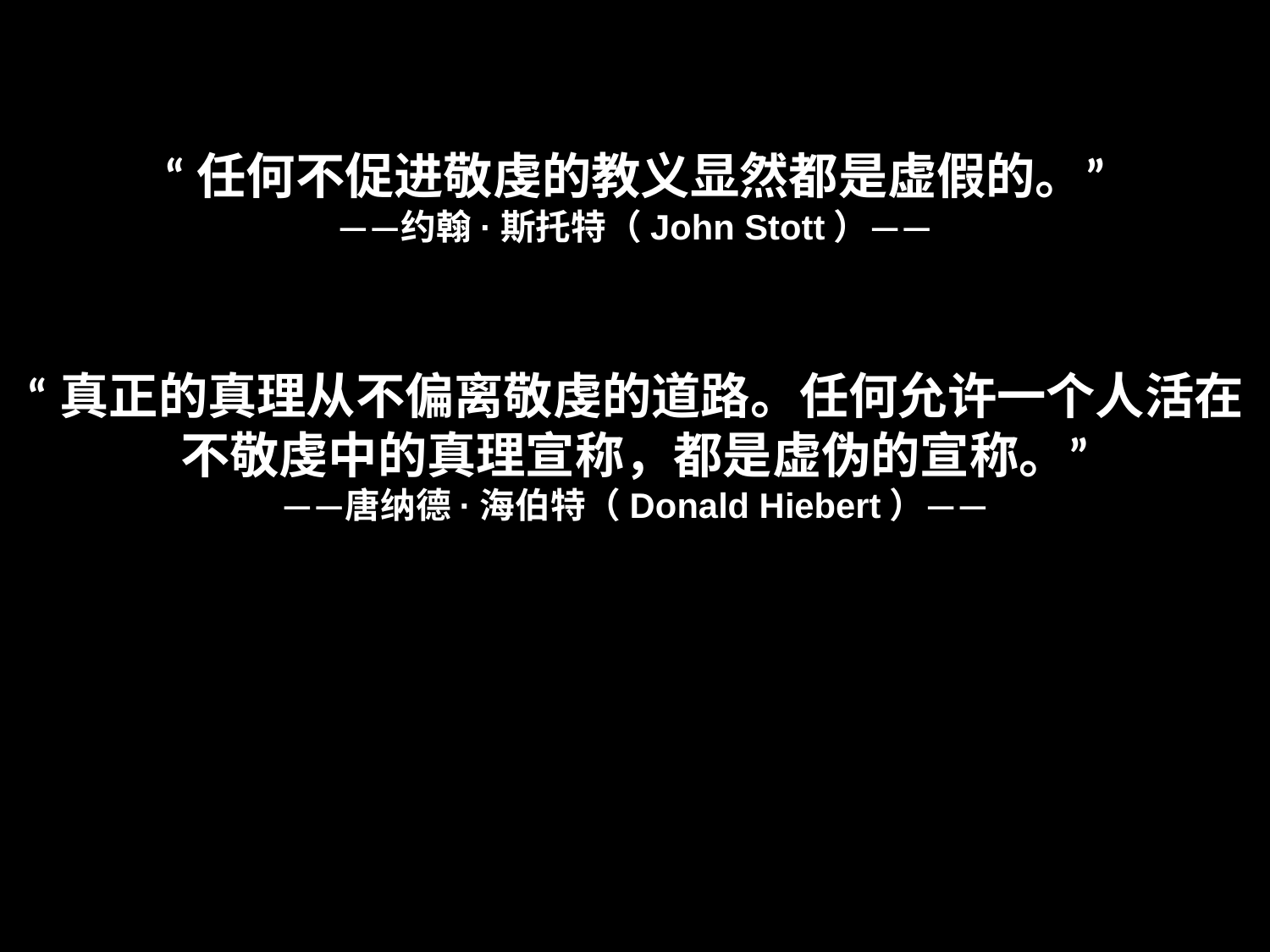

“任何不促进敬虔的教义显然都是虚假的。”
——约翰·斯托特（John Stott）——

“真正的真理从不偏离敬虔的道路。任何允许一个人活在不敬虔中的真理宣称，都是虚伪的宣称。”
——唐纳德·海伯特（Donald Hiebert）——